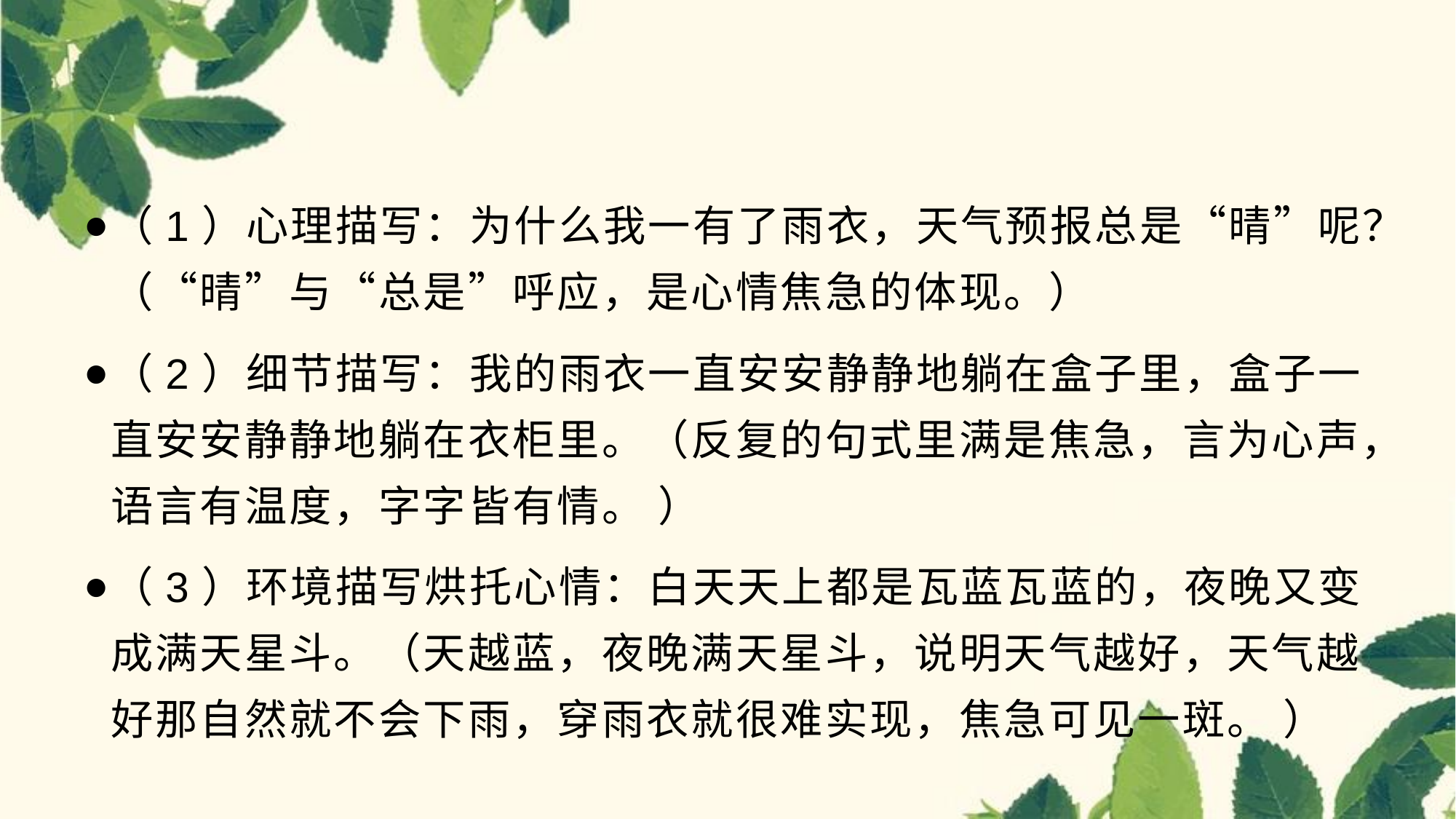

#
（1）心理描写：为什么我一有了雨衣，天气预报总是“晴”呢？（“晴”与“总是”呼应，是心情焦急的体现。）
（2）细节描写：我的雨衣一直安安静静地躺在盒子里，盒子一直安安静静地躺在衣柜里。（反复的句式里满是焦急，言为心声，语言有温度，字字皆有情。 ）
（3）环境描写烘托心情：白天天上都是瓦蓝瓦蓝的，夜晚又变成满天星斗。（天越蓝，夜晚满天星斗，说明天气越好，天气越好那自然就不会下雨，穿雨衣就很难实现，焦急可见一斑。 ）